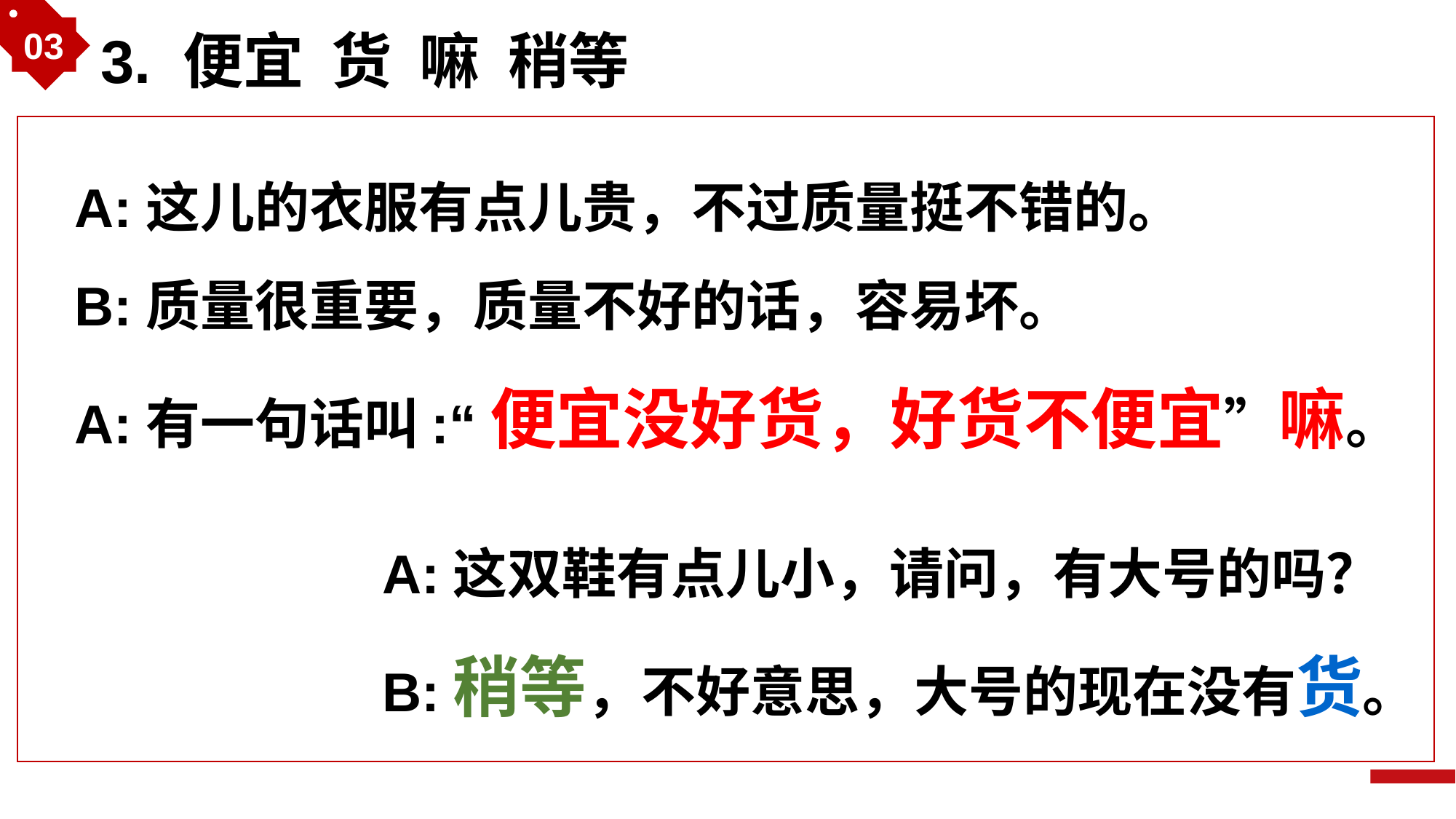

03
3. 便宜  货  嘛  稍等

A:这儿的衣服有点儿贵，不过质量挺不错的。
B:质量很重要，质量不好的话，容易坏。
A:有一句话叫:“便宜没好货，好货不便宜”嘛。
A:这双鞋有点儿小，请问，有大号的吗？
B:稍等，不好意思，大号的现在没有货。